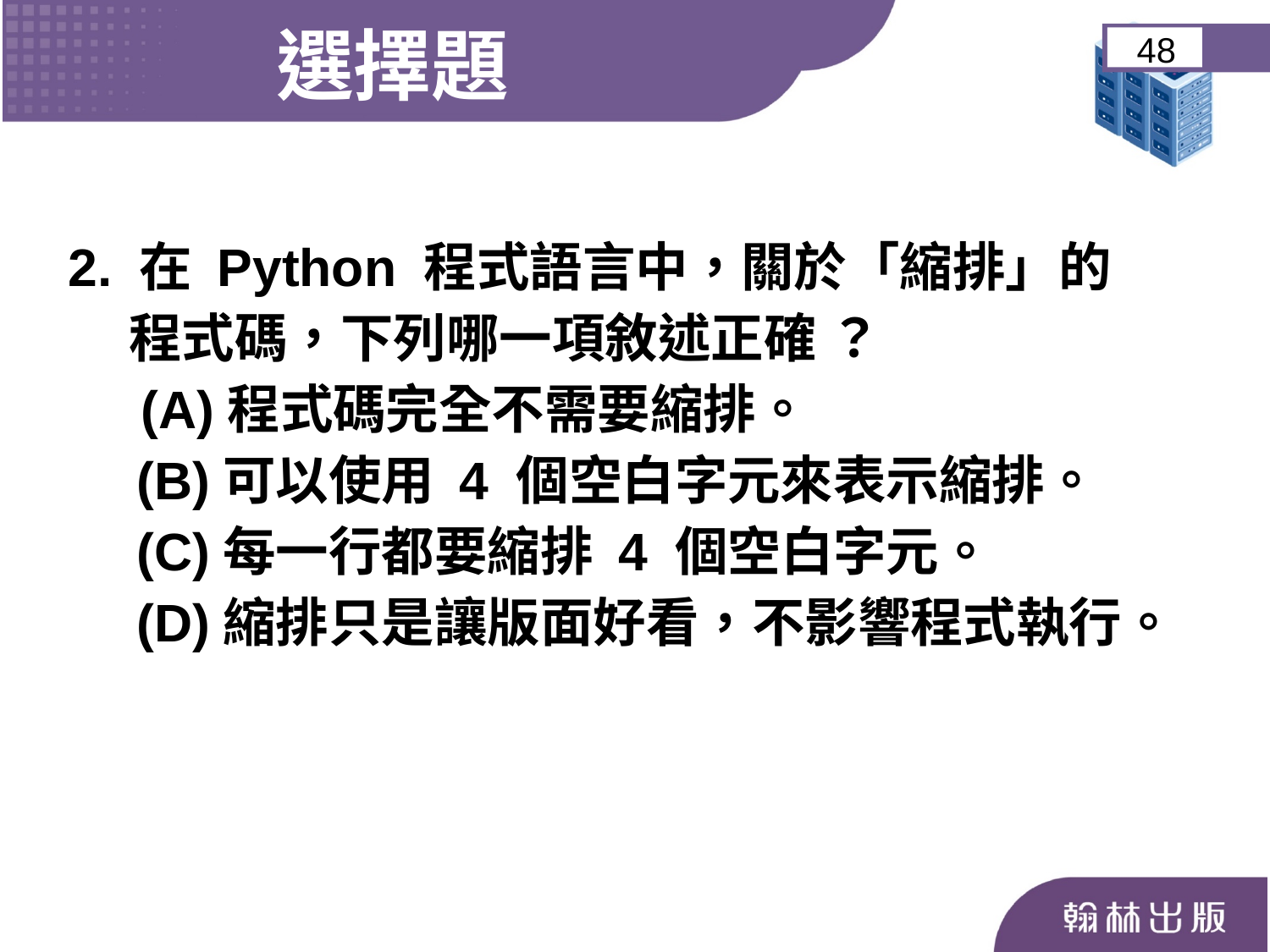

選擇題
48
2. 在 Python 程式語言中，關於「縮排」的
    程式碼，下列哪一項敘述正確 ？
     (A)程式碼完全不需要縮排。
	   (B)可以使用 4 個空白字元來表示縮排。
	   (C)每一行都要縮排 4 個空白字元。
	   (D)縮排只是讓版面好看，不影響程式執行。